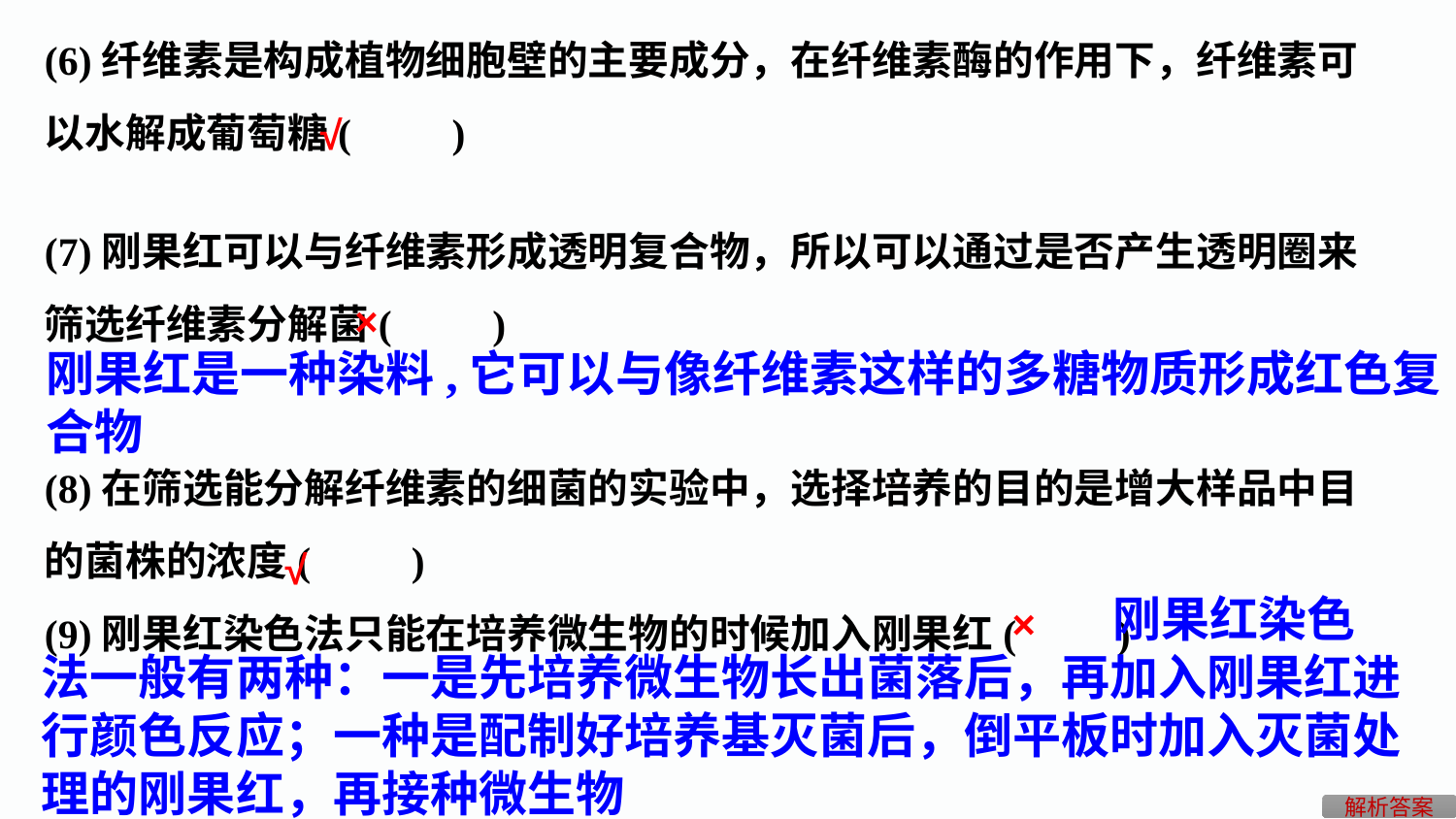

(6)纤维素是构成植物细胞壁的主要成分，在纤维素酶的作用下，纤维素可以水解成葡萄糖(　　)

(7)刚果红可以与纤维素形成透明复合物，所以可以通过是否产生透明圈来筛选纤维素分解菌(　　)

(8)在筛选能分解纤维素的细菌的实验中，选择培养的目的是增大样品中目的菌株的浓度(　　)
(9)刚果红染色法只能在培养微生物的时候加入刚果红(　　)
√
×
刚果红是一种染料,它可以与像纤维素这样的多糖物质形成红色复合物
√
×
						                 刚果红染色法一般有两种：一是先培养微生物长出菌落后，再加入刚果红进行颜色反应；一种是配制好培养基灭菌后，倒平板时加入灭菌处理的刚果红，再接种微生物
解析答案